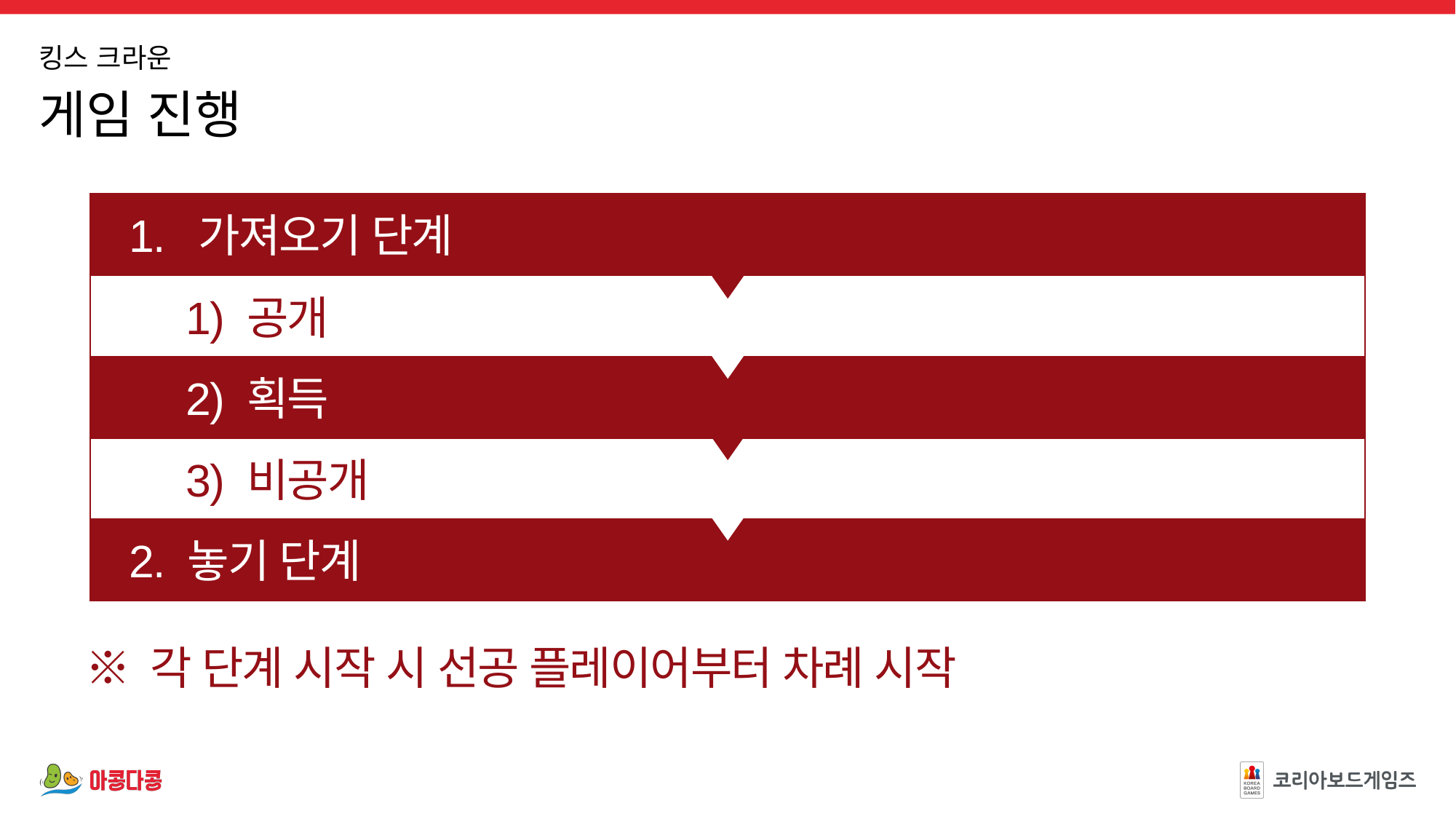

1.  가져오기 단계

     1) 공개

     2) 획득

     3) 비공개

2. 놓기 단계
※ 각 단계 시작 시 선공 플레이어부터 차례 시작